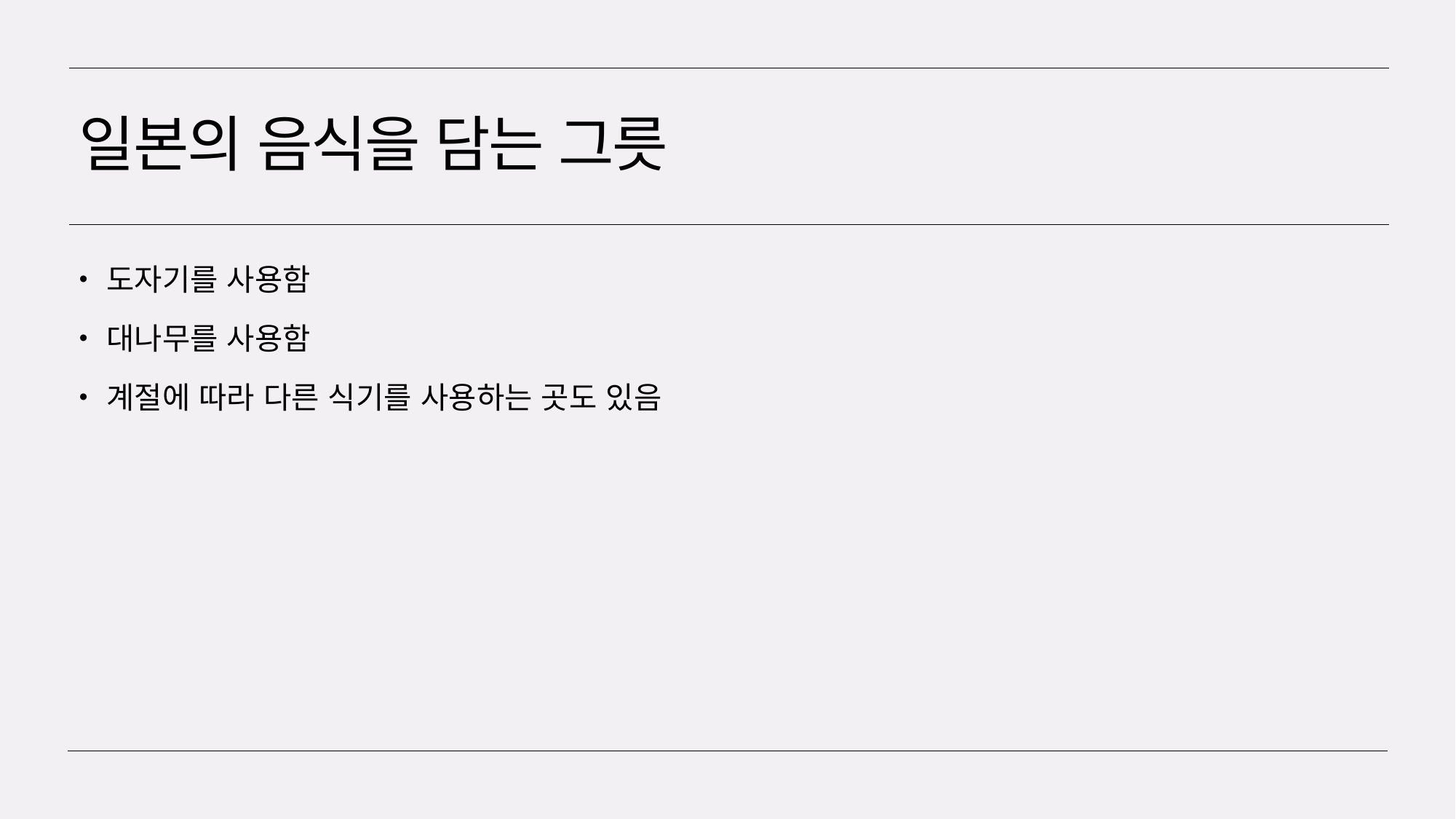

# 일본의 음식을 담는 그릇
도자기를 사용함
대나무를 사용함
계절에 따라 다른 식기를 사용하는 곳도 있음